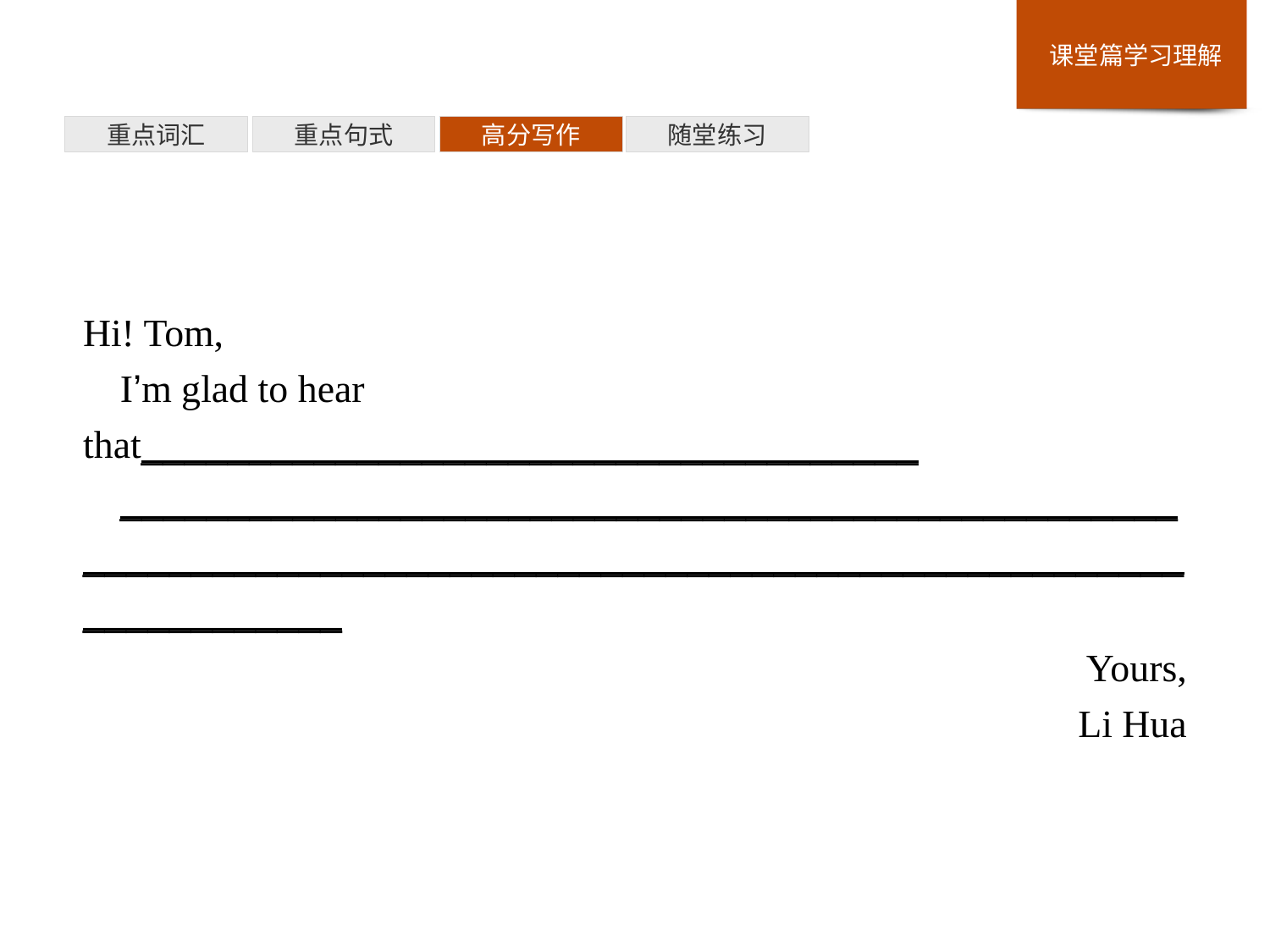

重点词汇
重点句式
高分写作
随堂练习
Hi! Tom,
I’m glad to hear that____________________________________
________________________________________________________________________________________________________________
Yours,
Li Hua